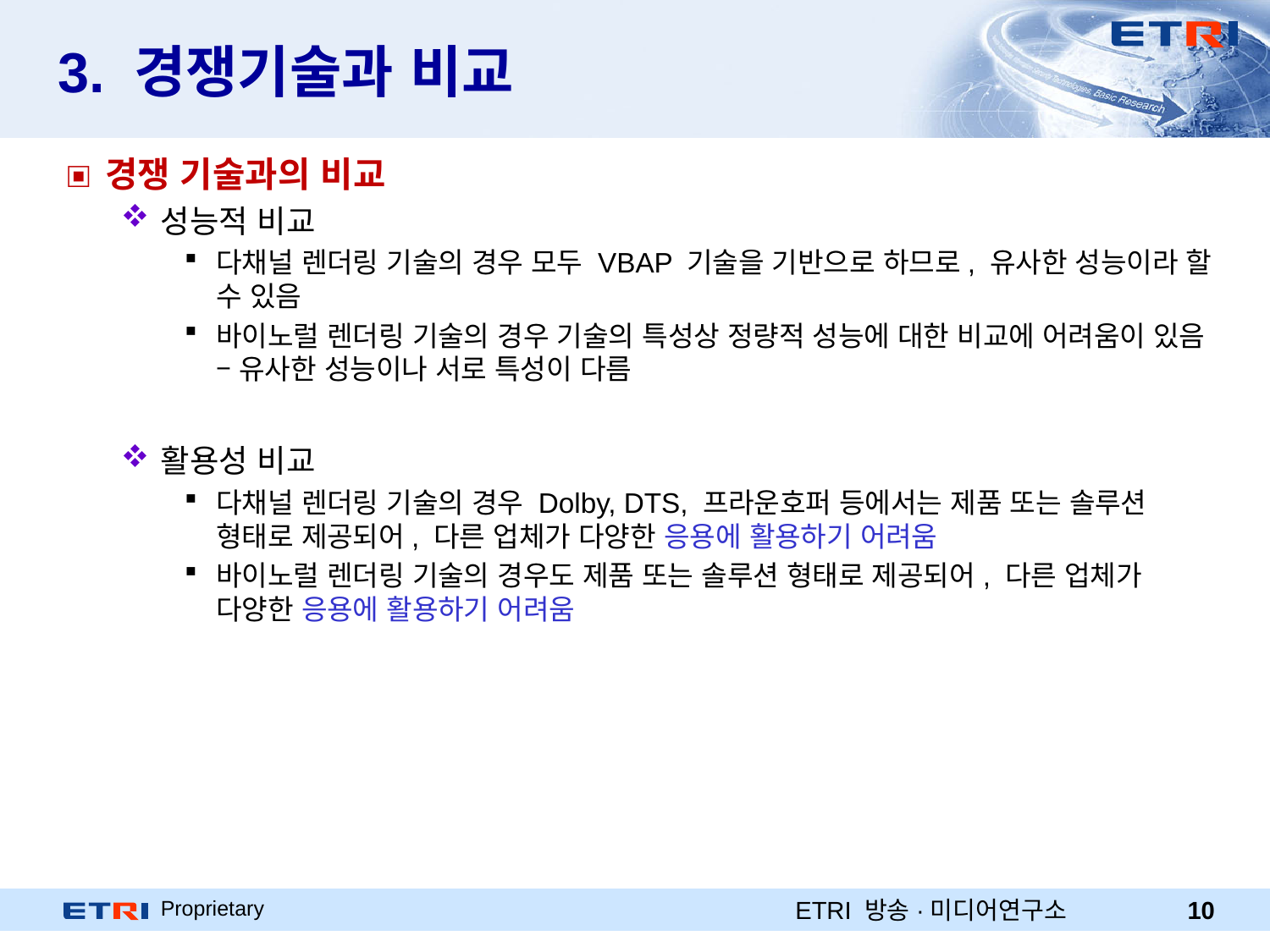

# 3. 경쟁기술과 비교
경쟁 기술과의 비교
성능적 비교
다채널 렌더링 기술의 경우 모두 VBAP 기술을 기반으로 하므로, 유사한 성능이라 할 수 있음
바이노럴 렌더링 기술의 경우 기술의 특성상 정량적 성능에 대한 비교에 어려움이 있음 – 유사한 성능이나 서로 특성이 다름

활용성 비교
다채널 렌더링 기술의 경우 Dolby, DTS, 프라운호퍼 등에서는 제품 또는 솔루션 형태로 제공되어, 다른 업체가 다양한 응용에 활용하기 어려움
바이노럴 렌더링 기술의 경우도 제품 또는 솔루션 형태로 제공되어, 다른 업체가 다양한 응용에 활용하기 어려움
ETRI 방송·미디어연구소
10